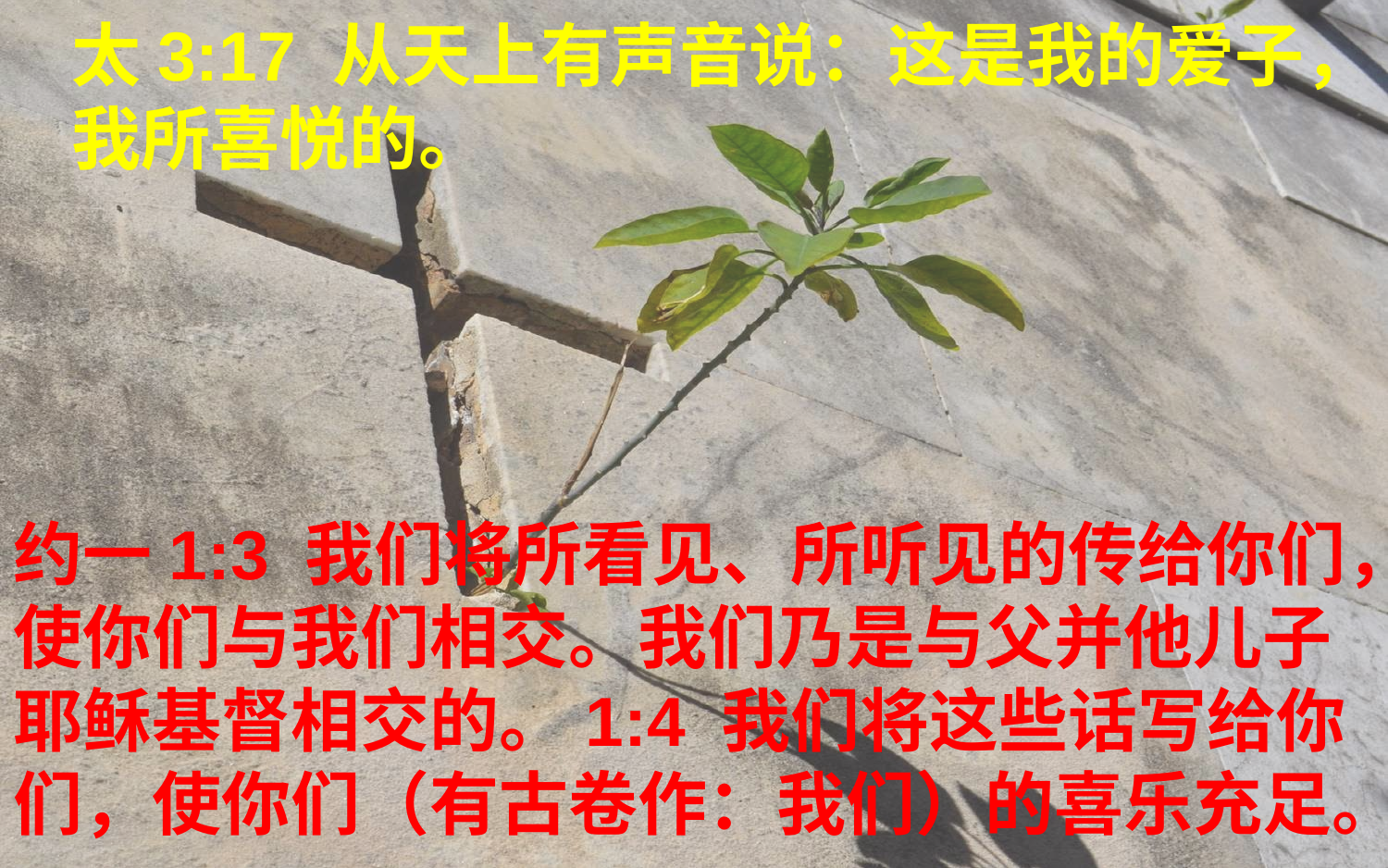

太3:17 从天上有声音说：这是我的爱子，我所喜悦的。
约一1:3 我们将所看见、所听见的传给你们，使你们与我们相交。我们乃是与父并他儿子耶稣基督相交的。1:4 我们将这些话写给你们，使你们（有古卷作：我们）的喜乐充足。